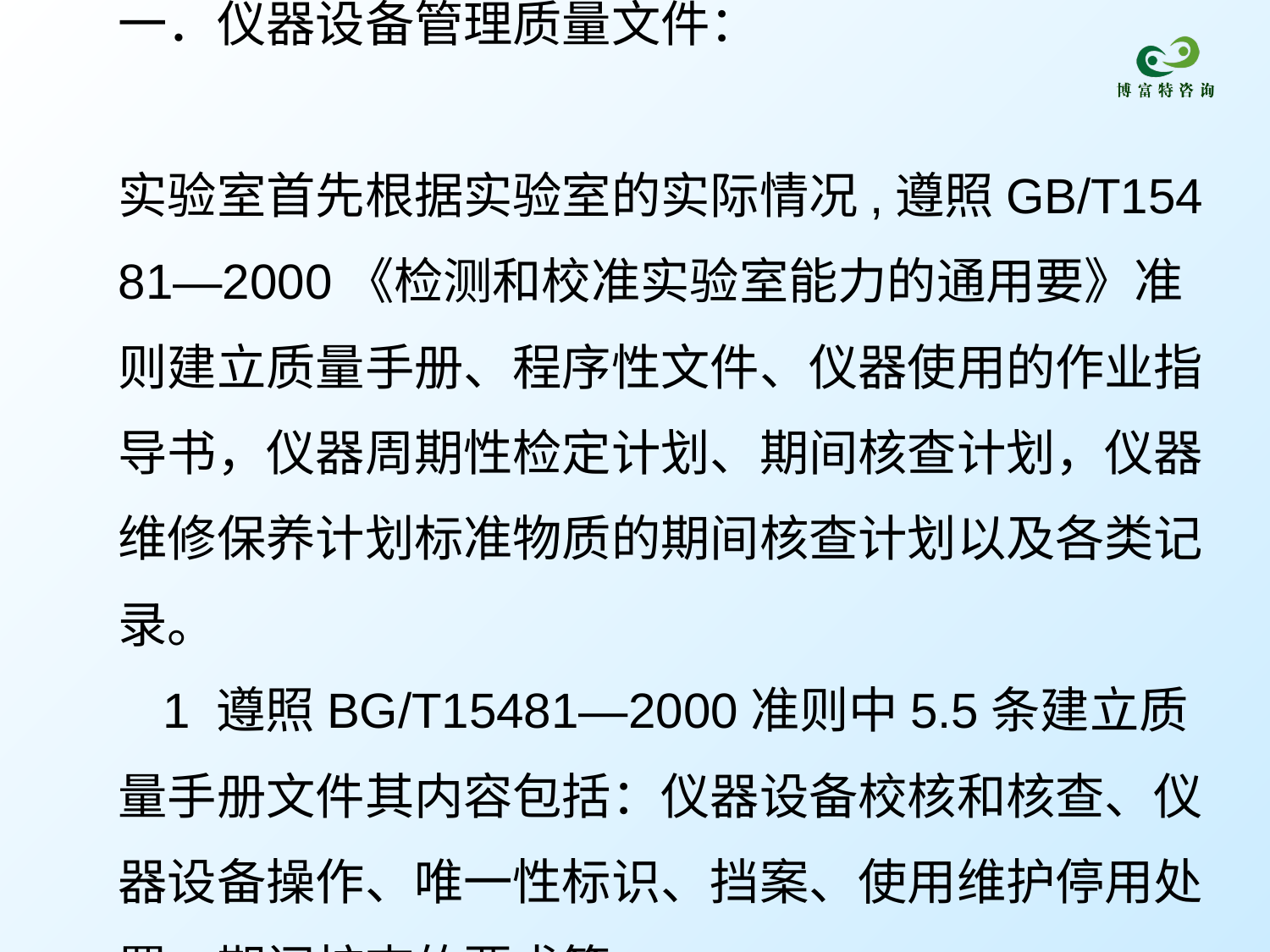

# 一．仪器设备管理质量文件： 实验室首先根据实验室的实际情况,遵照GB/T15481—2000《检测和校准实验室能力的通用要》准则建立质量手册、程序性文件、仪器使用的作业指导书，仪器周期性检定计划、期间核查计划，仪器维修保养计划标准物质的期间核查计划以及各类记录。 1 遵照BG/T15481—2000准则中5.5条建立质量手册文件其内容包括：仪器设备校核和核查、仪器设备操作、唯一性标识、挡案、使用维护停用处置、期间核查的要求等。